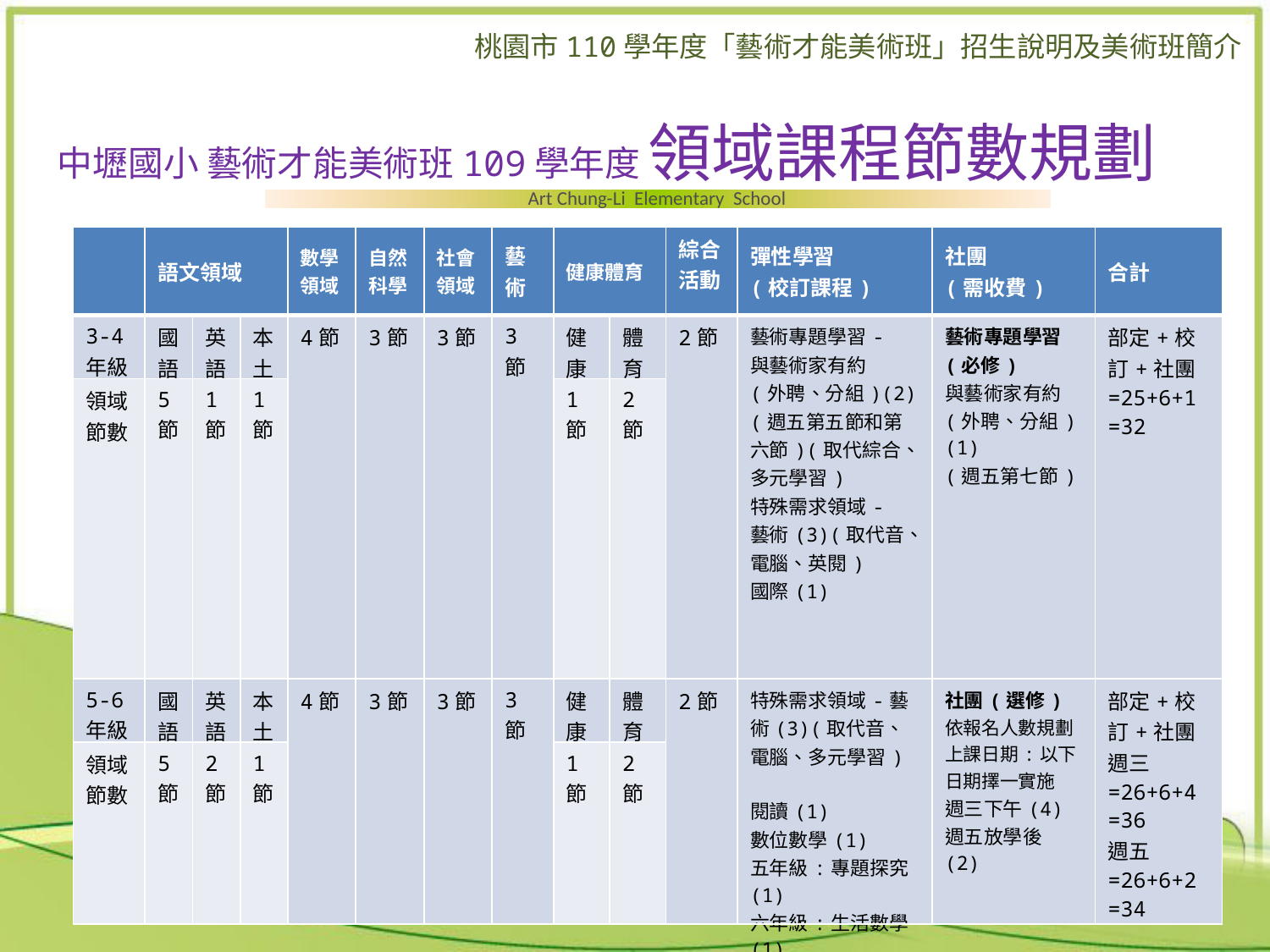

中壢國小 藝術才能美術班109學年度 領域課程節數規劃
Art Chung-Li  Elementary  School

|  | 語文領域 |  |  | 數學領域 | 自然科學 | 社會領域 | 藝術 | 健康體育 |  | 綜合活動 | 彈性學習 (校訂課程) | 社團 (需收費) | 合計 |
| --- | --- | --- | --- | --- | --- | --- | --- | --- | --- | --- | --- | --- | --- |
| 3-4年級 | 國語 | 英語 | 本土 | 4節 | 3節 | 3節 | 3節 | 健康 | 體育 | 2節 | 藝術專題學習- 與藝術家有約 (外聘、分組)(2) (週五第五節和第六節)(取代綜合、多元學習) 特殊需求領域- 藝術(3)(取代音、電腦、英閱) 國際(1) | 藝術專題學習(必修) 與藝術家有約(外聘、分組)(1) (週五第七節) | 部定+校訂+社團=25+6+1 =32 |
| 領域節數 | 5節 | 1節 | 1節 |  |  |  |  | 1節 | 2節 |  |  |  |  |
| 5-6年級 | 國語 | 英語 | 本土 | 4節 | 3節 | 3節 | 3節 | 健康 | 體育 | 2節 | 特殊需求領域-藝術(3)(取代音、電腦、多元學習) 閱讀(1) 數位數學(1) 五年級:專題探究(1) 六年級:生活數學(1) | 社團(選修) 依報名人數規劃上課日期:以下日期擇一實施 週三下午(4) 週五放學後(2) | 部定+校訂+社團 週三=26+6+4 =36 週五 =26+6+2 =34 |
| 領域節數 | 5節 | 2節 | 1節 |  |  |  |  | 1節 | 2節 |  |  |  |  |